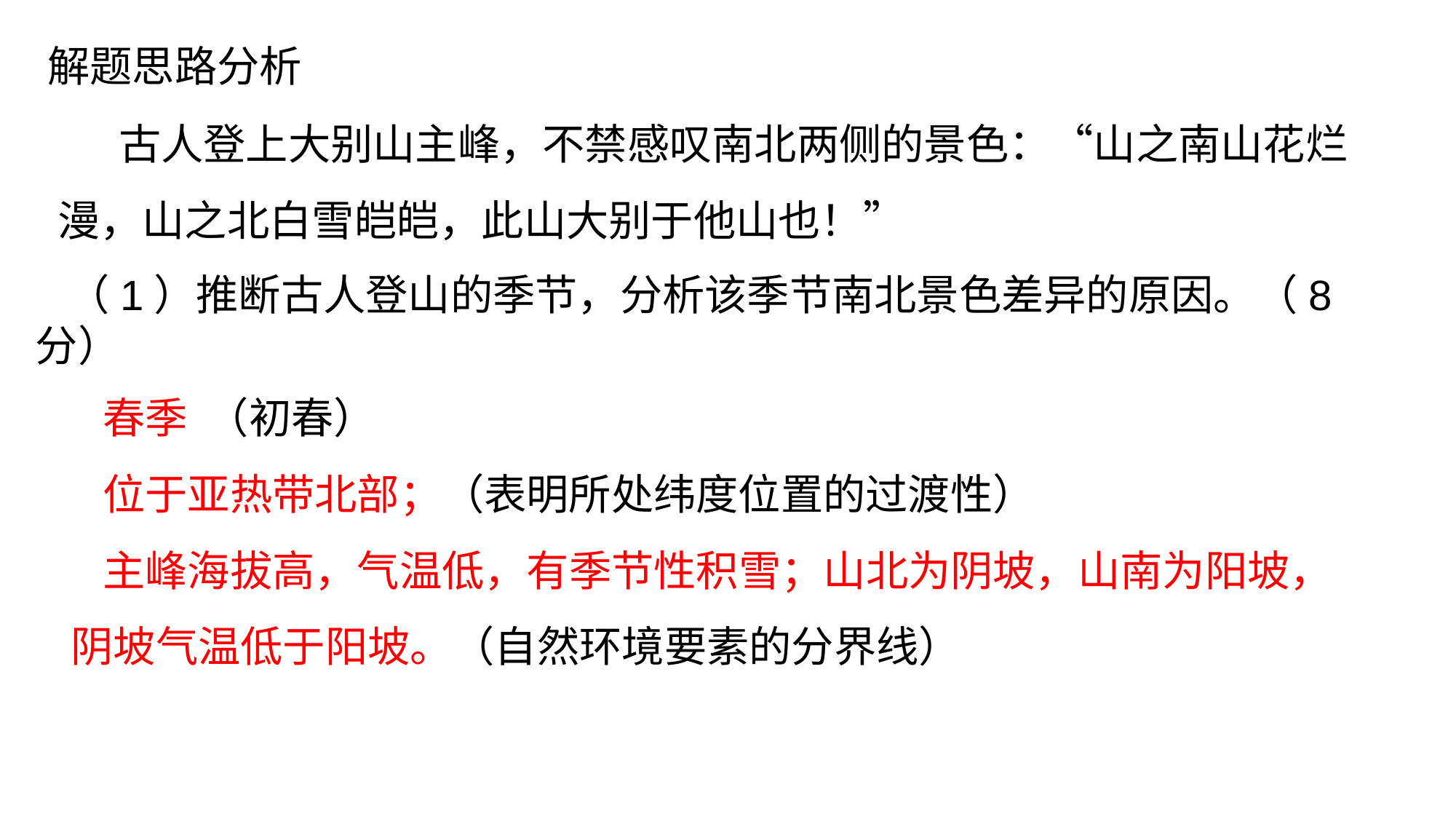

解题思路分析
  古人登上大别山主峰，不禁感叹南北两侧的景色：“山之南山花烂漫，山之北白雪皑皑，此山大别于他山也！”
（1）推断古人登山的季节，分析该季节南北景色差异的原因。（8分）
春季  （初春）
位于亚热带北部；（表明所处纬度位置的过渡性）
主峰海拔高，气温低，有季节性积雪；山北为阴坡，山南为阳坡，阴坡气温低于阳坡。（自然环境要素的分界线）